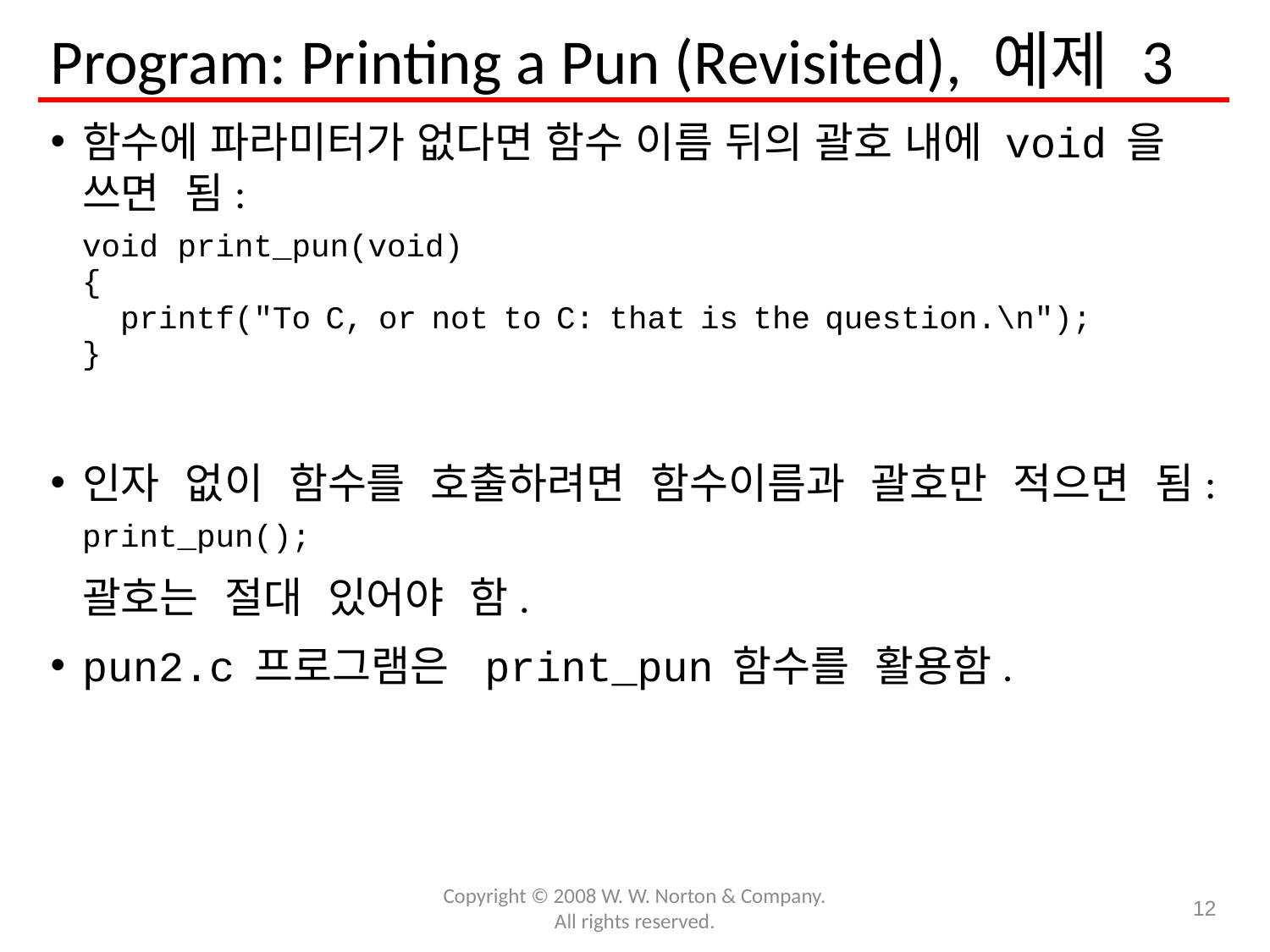

# Program: Printing a Pun (Revisited), 예제 3
함수에 파라미터가 없다면 함수 이름 뒤의 괄호 내에 void 을 쓰면 됨:
	void print_pun(void)
	{
	  printf("To C, or not to C: that is the question.\n");
	}

인자 없이 함수를 호출하려면 함수이름과 괄호만 적으면 됨:
	print_pun();
	괄호는 절대 있어야 함.
pun2.c 프로그램은 print_pun 함수를 활용함.
Copyright © 2008 W. W. Norton & Company.
All rights reserved.
12